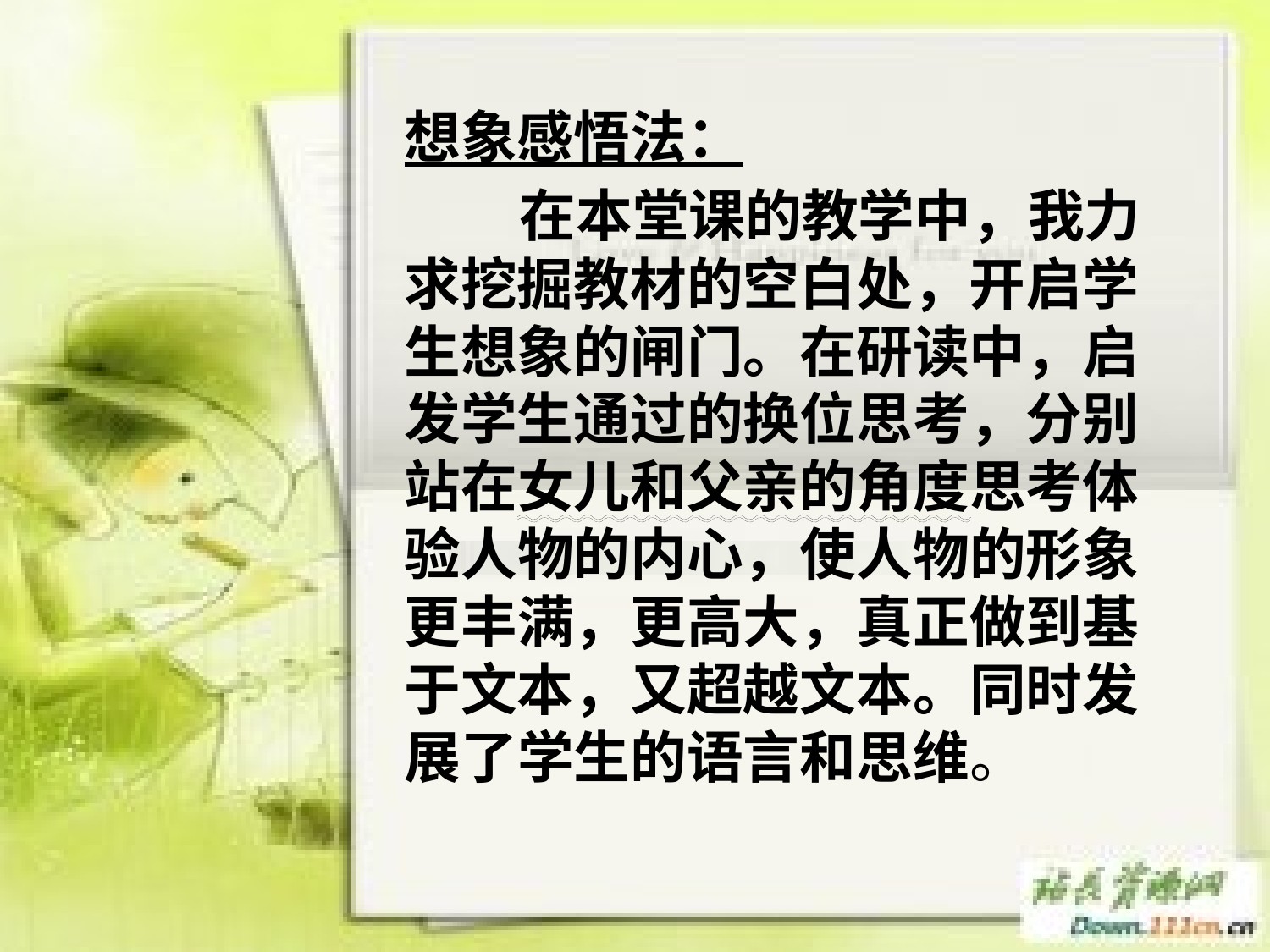

想象感悟法：
        在本堂课的教学中，我力求挖掘教材的空白处，开启学生想象的闸门。在研读中，启发学生通过的换位思考，分别站在女儿和父亲的角度思考体验人物的内心，使人物的形象更丰满，更高大，真正做到基于文本，又超越文本。同时发展了学生的语言和思维。